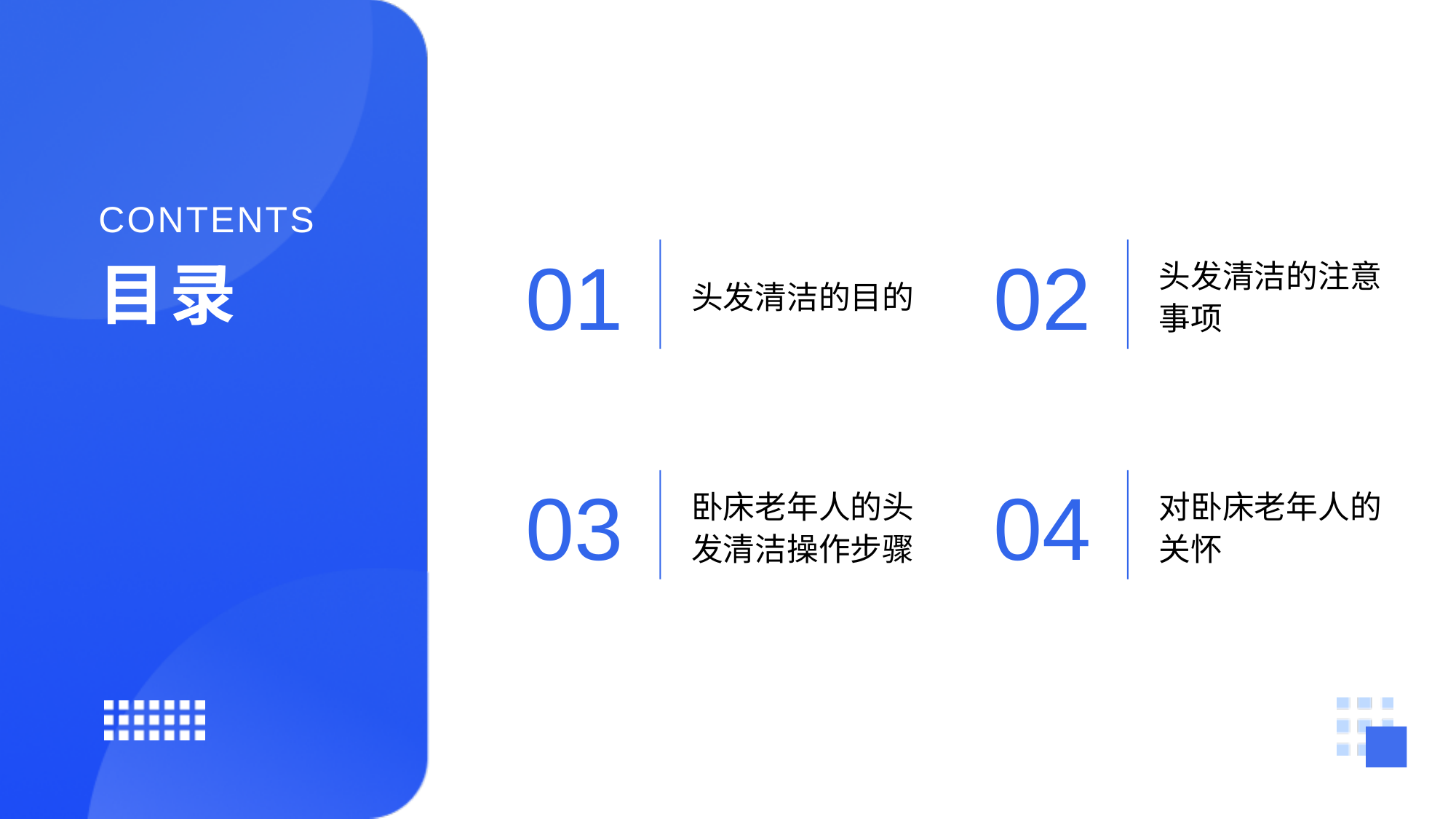

CONTENTS
01
02

头发清洁的目的

头发清洁的注意事项
03
04

卧床老年人的头发清洁操作步骤

对卧床老年人的关怀
目录